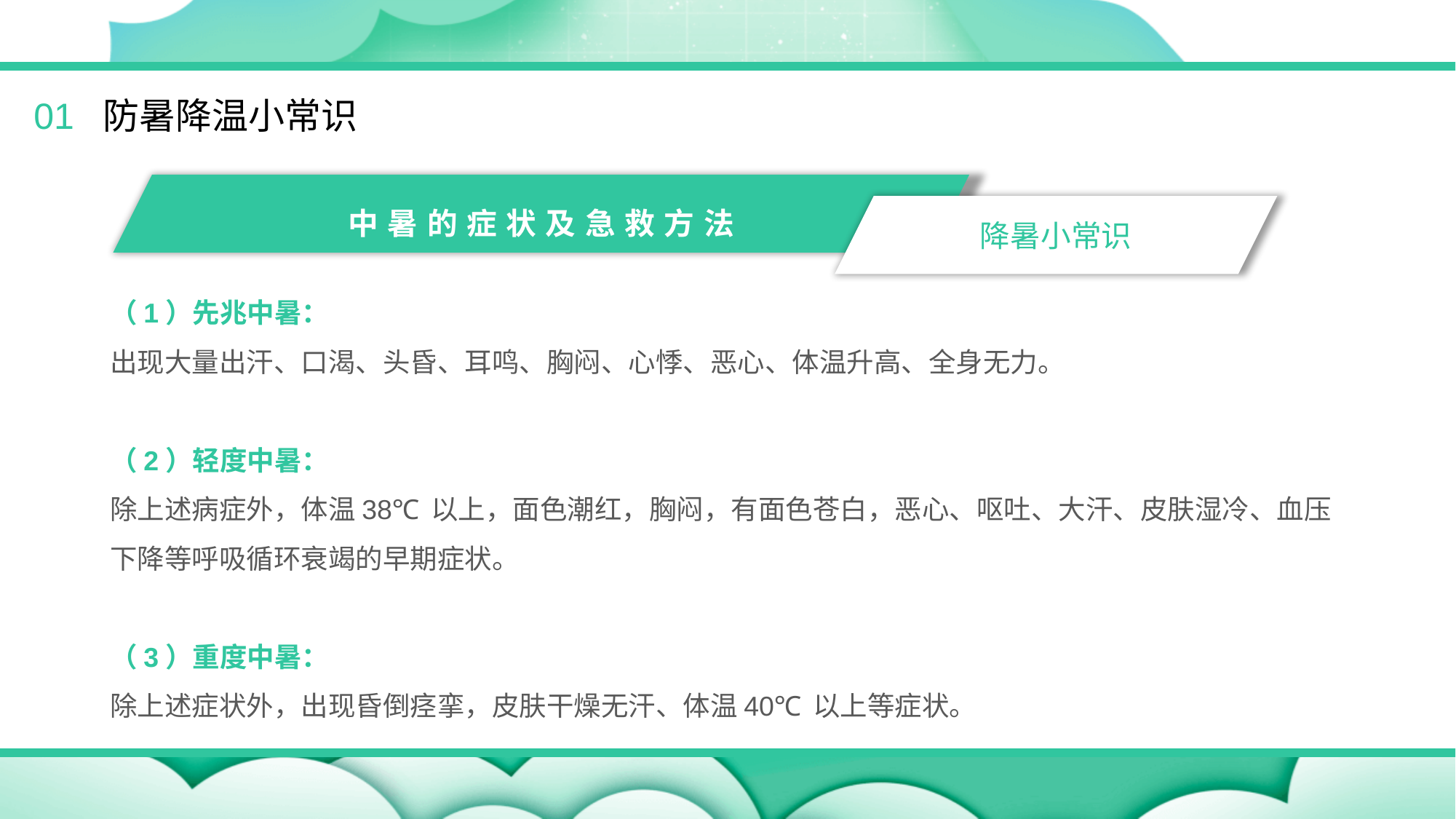

01  防暑降温小常识
中暑的症状及急救方法
降暑小常识
（1）先兆中暑：
出现大量出汗、口渴、头昏、耳鸣、胸闷、心悸、恶心、体温升高、全身无力。

（2）轻度中暑：
除上述病症外，体温38℃以上，面色潮红，胸闷，有面色苍白，恶心、呕吐、大汗、皮肤湿冷、血压下降等呼吸循环衰竭的早期症状。

（3）重度中暑：
除上述症状外，出现昏倒痉挛，皮肤干燥无汗、体温40℃以上等症状。